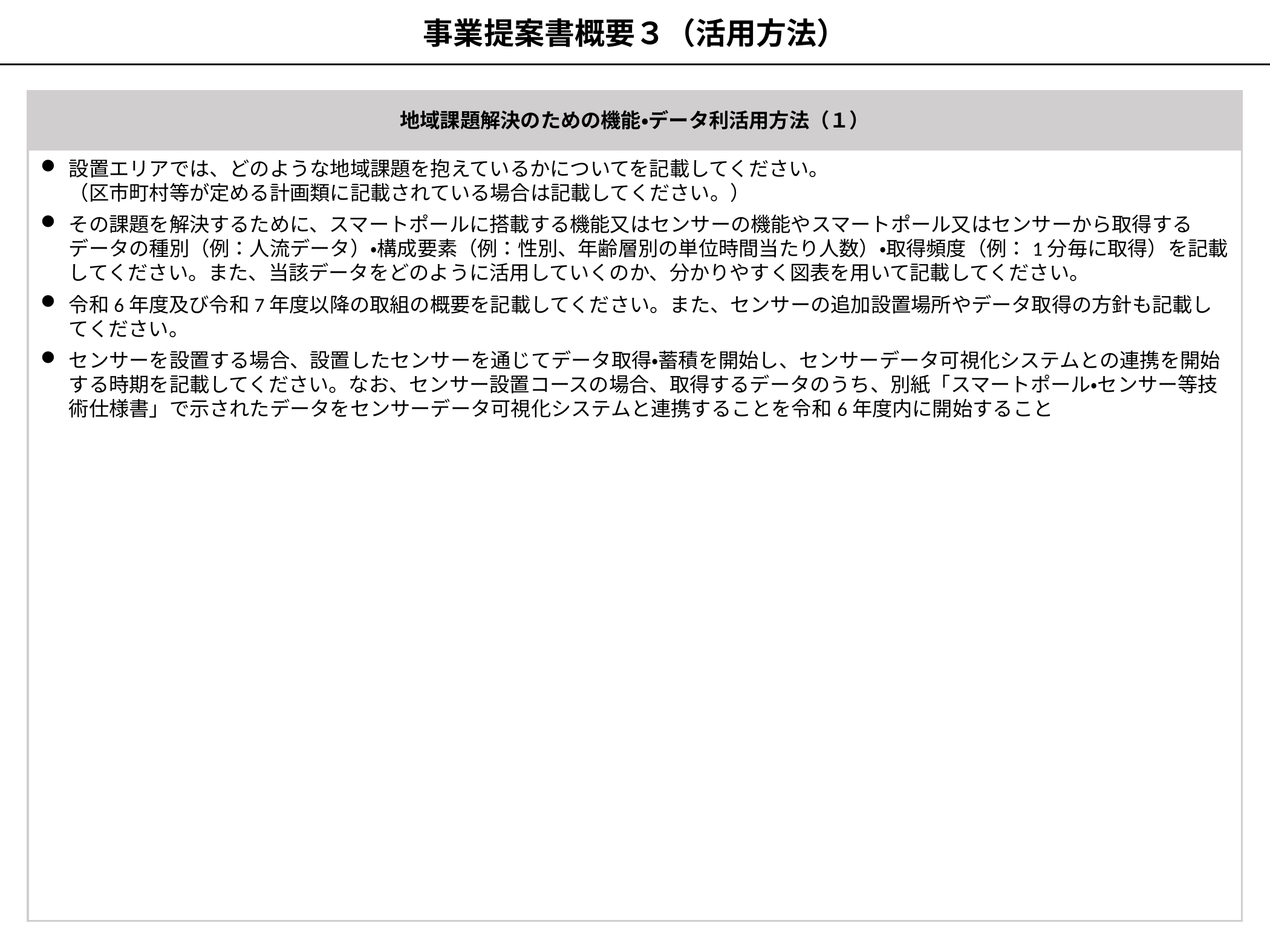

事業提案書概要３（活用方法）
地域課題解決のための機能・データ利活用方法（１）
設置エリアでは、どのような地域課題を抱えているかについてを記載してください。
（区市町村等が定める計画類に記載されている場合は記載してください。）
その課題を解決するために、スマートポールに搭載する機能又はセンサーの機能やスマートポール又はセンサーから取得するデータの種別（例：人流データ）・構成要素（例：性別、年齢層別の単位時間当たり人数）・取得頻度（例：1分毎に取得）を記載してください。また、当該データをどのように活用していくのか、分かりやすく図表を用いて記載してください。
令和6年度及び令和7年度以降の取組の概要を記載してください。また、センサーの追加設置場所やデータ取得の方針も記載してください。
センサーを設置する場合、設置したセンサーを通じてデータ取得・蓄積を開始し、センサーデータ可視化システムとの連携を開始する時期を記載してください。なお、センサー設置コースの場合、取得するデータのうち、別紙「スマートポール・センサー等技術仕様書」で示されたデータをセンサーデータ可視化システムと連携することを令和6年度内に開始すること